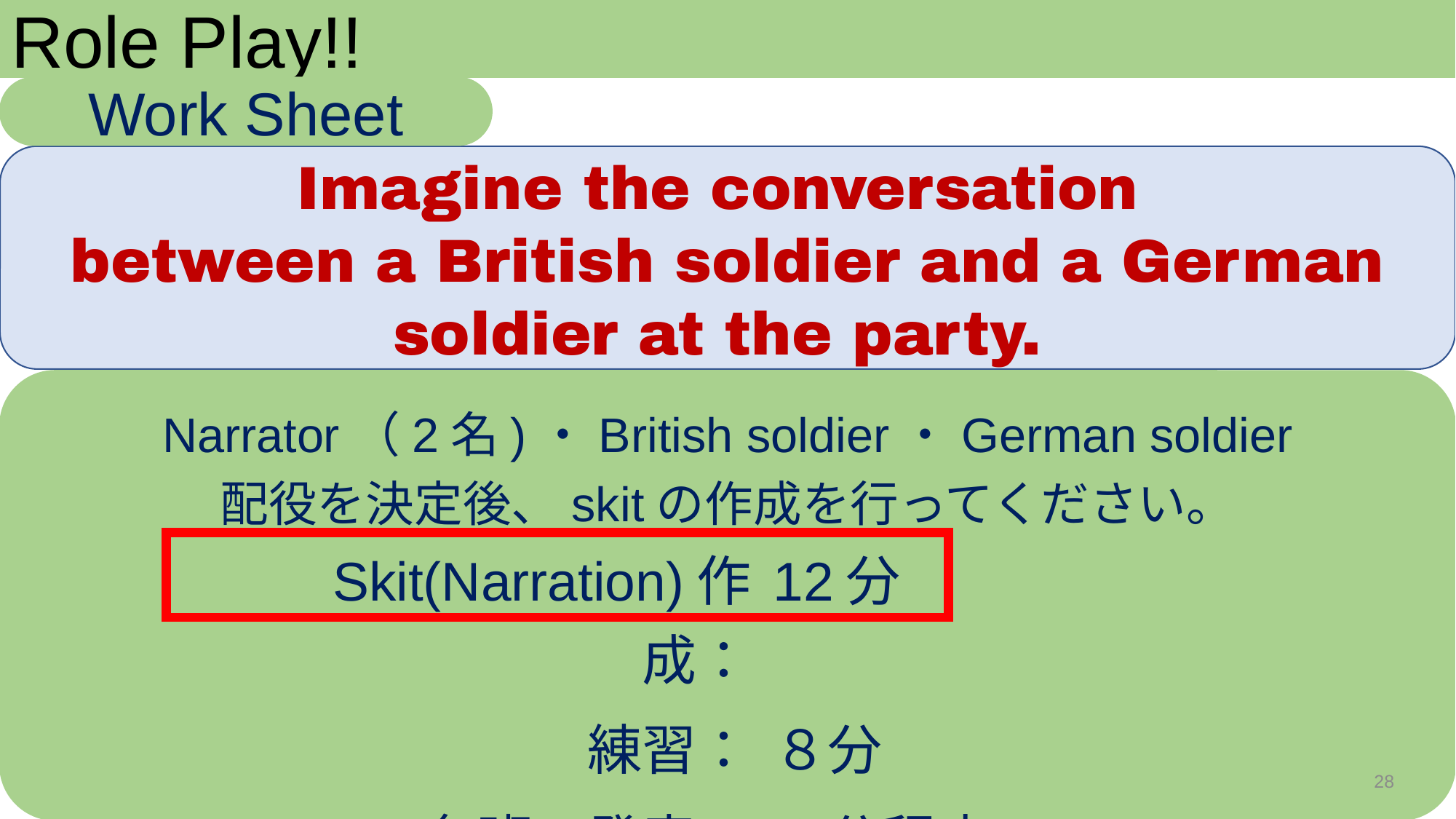

Role Play!!

Work Sheet

Imagine the conversation
between a British soldier and a German soldier at the party.

Narrator（2名)・British soldier・German soldier
配役を決定後、skitの作成を行ってください。

| Skit(Narration)作成： | 12分 |
| --- | --- |
| 練習： | ８分 |
| 各班の発表： | ３分程度 |
28